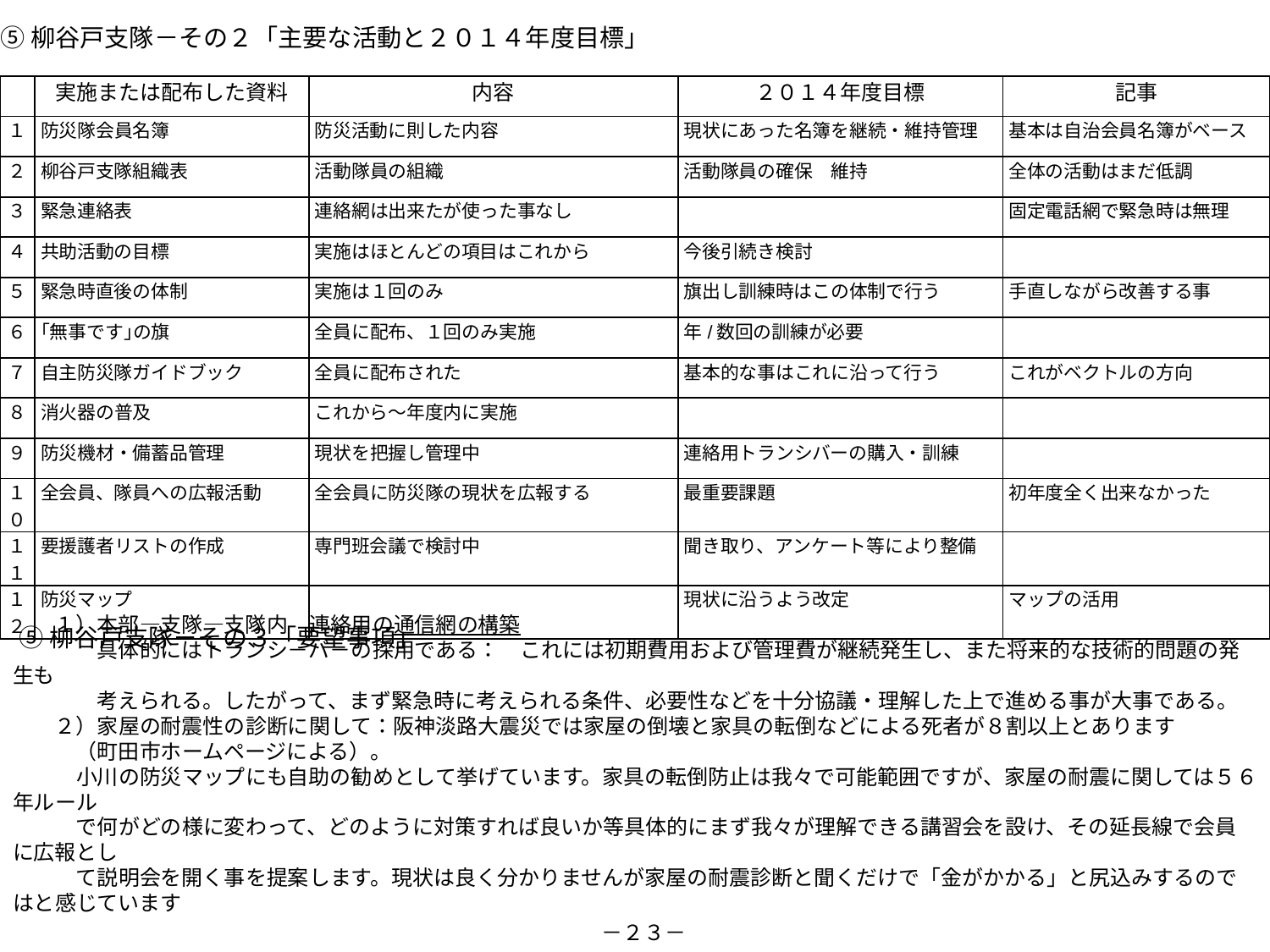

⑤柳谷戸支隊－その２「主要な活動と２０１４年度目標」

|  | 実施または配布した資料 | 内容 | ２０１４年度目標 | 記事 |
| --- | --- | --- | --- | --- |
| １ | 防災隊会員名簿 | 防災活動に則した内容 | 現状にあった名簿を継続・維持管理 | 基本は自治会員名簿がベース |
| ２ | 柳谷戸支隊組織表 | 活動隊員の組織 | 活動隊員の確保　維持 | 全体の活動はまだ低調 |
| ３ | 緊急連絡表 | 連絡網は出来たが使った事なし |  | 固定電話網で緊急時は無理 |
| ４ | 共助活動の目標 | 実施はほとんどの項目はこれから | 今後引続き検討 |  |
| ５ | 緊急時直後の体制 | 実施は１回のみ | 旗出し訓練時はこの体制で行う | 手直しながら改善する事 |
| ６ | ｢無事です｣の旗 | 全員に配布、１回のみ実施 | 年/数回の訓練が必要 |  |
| ７ | 自主防災隊ガイドブック | 全員に配布された | 基本的な事はこれに沿って行う | これがベクトルの方向 |
| ８ | 消火器の普及 | これから～年度内に実施 |  |  |
| ９ | 防災機材・備蓄品管理 | 現状を把握し管理中 | 連絡用トランシバーの購入・訓練 |  |
| １０ | 全会員、隊員への広報活動 | 全会員に防災隊の現状を広報する | 最重要課題 | 初年度全く出来なかった |
| １１ | 要援護者リストの作成 | 専門班会議で検討中 | 聞き取り、アンケート等により整備 |  |
| １２ | 防災マップ |  | 現状に沿うよう改定 | マップの活用 |

　　１）本部―支隊―支隊内　連絡用の通信網の構築
　　　　具体的にはトランシ－バ－の採用である：　これには初期費用および管理費が継続発生し、また将来的な技術的問題の発生も
　　　　考えられる。したがって、まず緊急時に考えられる条件、必要性などを十分協議・理解した上で進める事が大事である。
　　２）家屋の耐震性の診断に関して：阪神淡路大震災では家屋の倒壊と家具の転倒などによる死者が８割以上とあります
　　　（町田市ホームページによる）。
　　　小川の防災マップにも自助の勧めとして挙げています。家具の転倒防止は我々で可能範囲ですが、家屋の耐震に関しては５６年ルール
　　　で何がどの様に変わって、どのように対策すれば良いか等具体的にまず我々が理解できる講習会を設け、その延長線で会員に広報とし
　　　て説明会を開く事を提案します。現状は良く分かりませんが家屋の耐震診断と聞くだけで「金がかかる」と尻込みするのではと感じています

⑤柳谷戸支隊－その３「要望事項」
－２３－